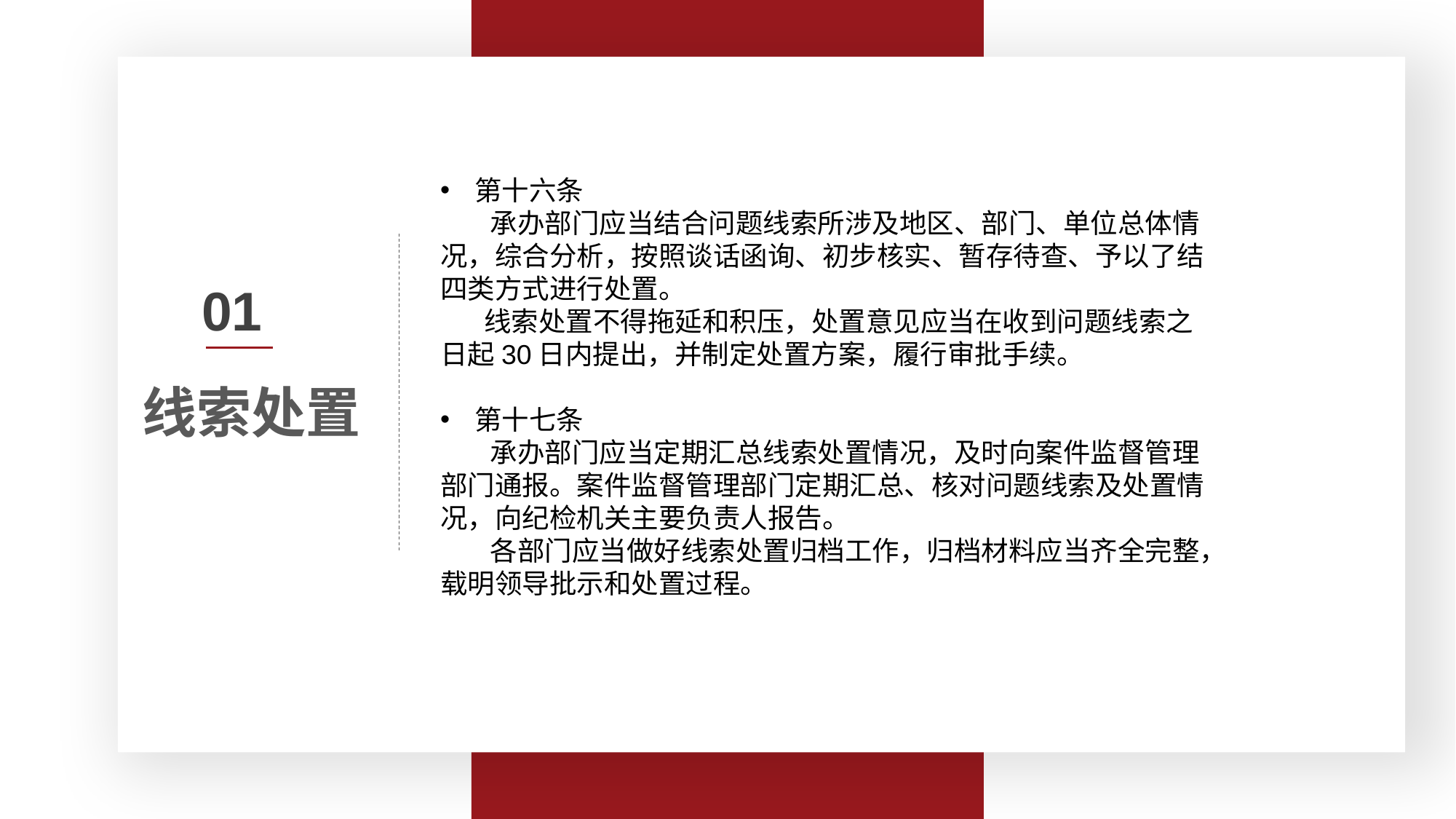

第三条 监督执纪工作应当遵循以下原则：
　　（一）坚持以习近平同志为核心的党中央集中统一领导，牢固树立政治意识、大局意识、核心意识、看齐意识，体现监督执纪的政治性，严守政治纪律和政治规矩；
　　（二）坚持纪律检查工作双重领导体制，监督执纪工作以上级纪委领导为主，线索处置、立案审查在向同级党委报告的同时必须向上级纪委报告；
　　（三）坚持以事实为依据，以党规党纪为准绳，把握政策、宽严相济，惩前毖后、治病救人；
　　（四）坚持信任不能代替监督，严格工作程序、有效管控风险点，强化对监督执纪各环节的监督制约。
第十六条
       承办部门应当结合问题线索所涉及地区、部门、单位总体情况，综合分析，按照谈话函询、初步核实、暂存待查、予以了结四类方式进行处置。
      线索处置不得拖延和积压，处置意见应当在收到问题线索之日起30日内提出，并制定处置方案，履行审批手续。

第十七条
       承办部门应当定期汇总线索处置情况，及时向案件监督管理部门通报。案件监督管理部门定期汇总、核对问题线索及处置情况，向纪检机关主要负责人报告。
       各部门应当做好线索处置归档工作，归档材料应当齐全完整，载明领导批示和处置过程。

线索处置

01